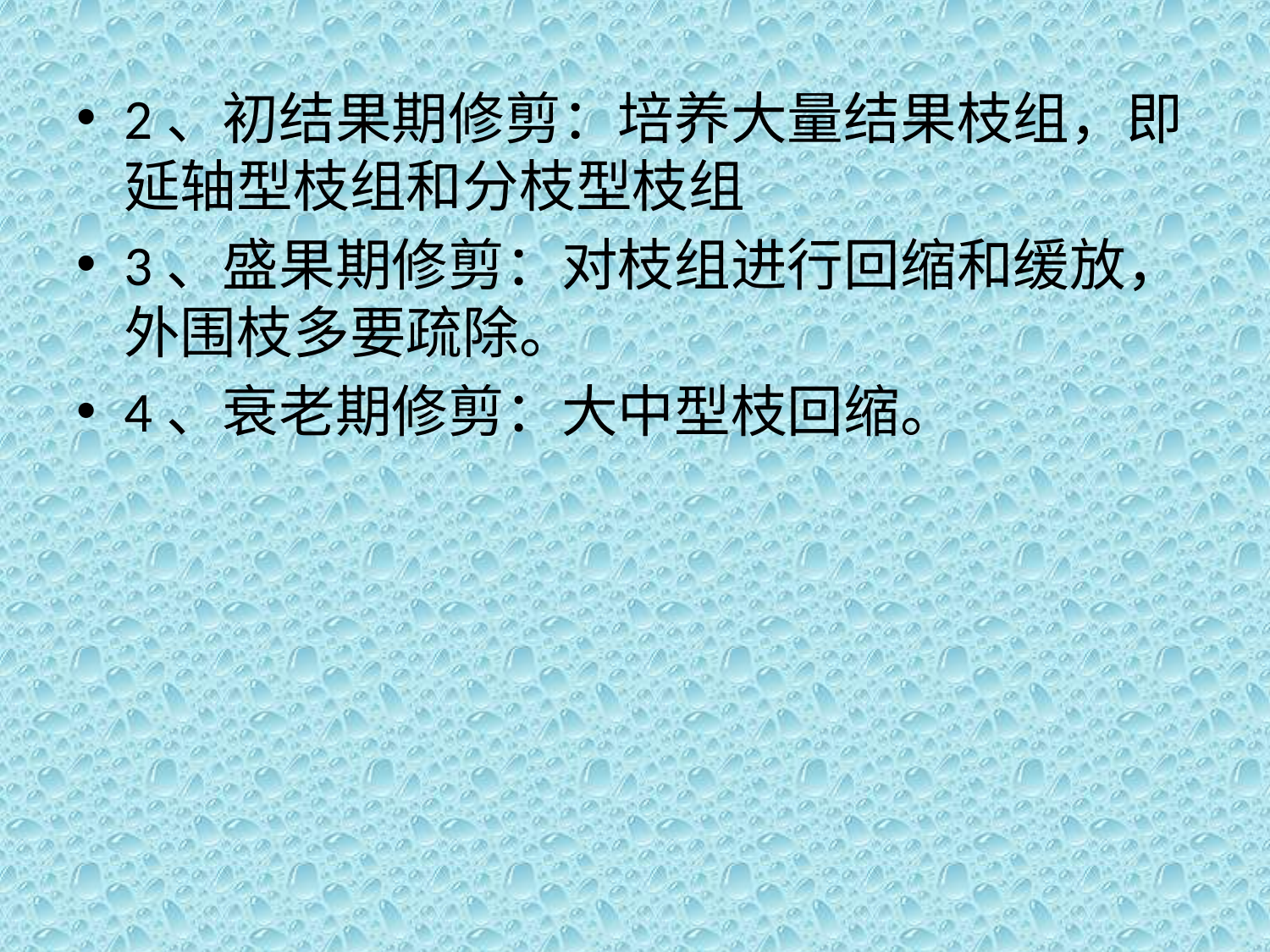

2、初结果期修剪：培养大量结果枝组，即延轴型枝组和分枝型枝组
3、盛果期修剪：对枝组进行回缩和缓放，外围枝多要疏除。
4、衰老期修剪：大中型枝回缩。